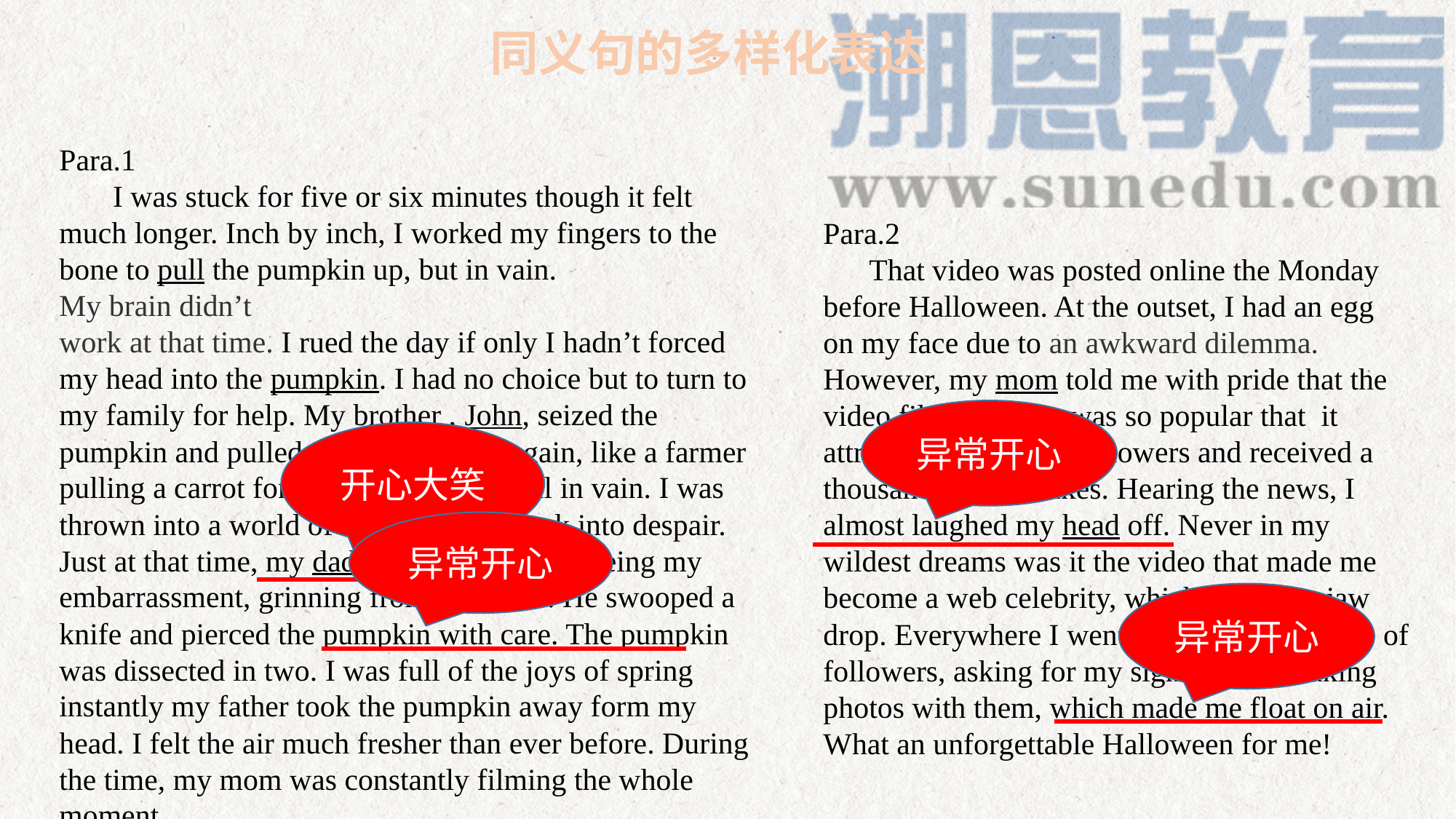

同义句的多样化表达
Para.1
       I was stuck for five or six minutes though it felt much longer. Inch by inch, I worked my fingers to the bone to pull the pumpkin up, but in vain. My brain didn’t
work at that time. I rued the day if only I hadn’t forced my head into the pumpkin. I had no choice but to turn to my family for help. My brother , John, seized the pumpkin and pulled it over and over again, like a farmer pulling a carrot form his garden, but still in vain. I was thrown into a world of  darkness and sank into despair. Just at that time, my dad went downstairs, seeing my embarrassment, grinning from ear to ear. He swooped a knife and pierced the pumpkin with care. The pumpkin was dissected in two. I was full of the joys of spring instantly my father took the pumpkin away form my head. I felt the air much fresher than ever before. During the time, my mom was constantly filming the whole moment.
Para.2
      That video was posted online the Monday before Halloween. At the outset, I had an egg on my face due to an awkward dilemma.  However, my mom told me with pride that the video filmed by her was so popular that  it attracted millions of followers and received a thousand and one likes. Hearing the news, I almost laughed my head off. Never in my wildest dreams was it the video that made me become a web celebrity, which made my jaw drop. Everywhere I went, there were millions of followers, asking for my signature and taking photos with them, which made me float on air. What an unforgettable Halloween for me!
异常开心
开心大笑
异常开心
异常开心